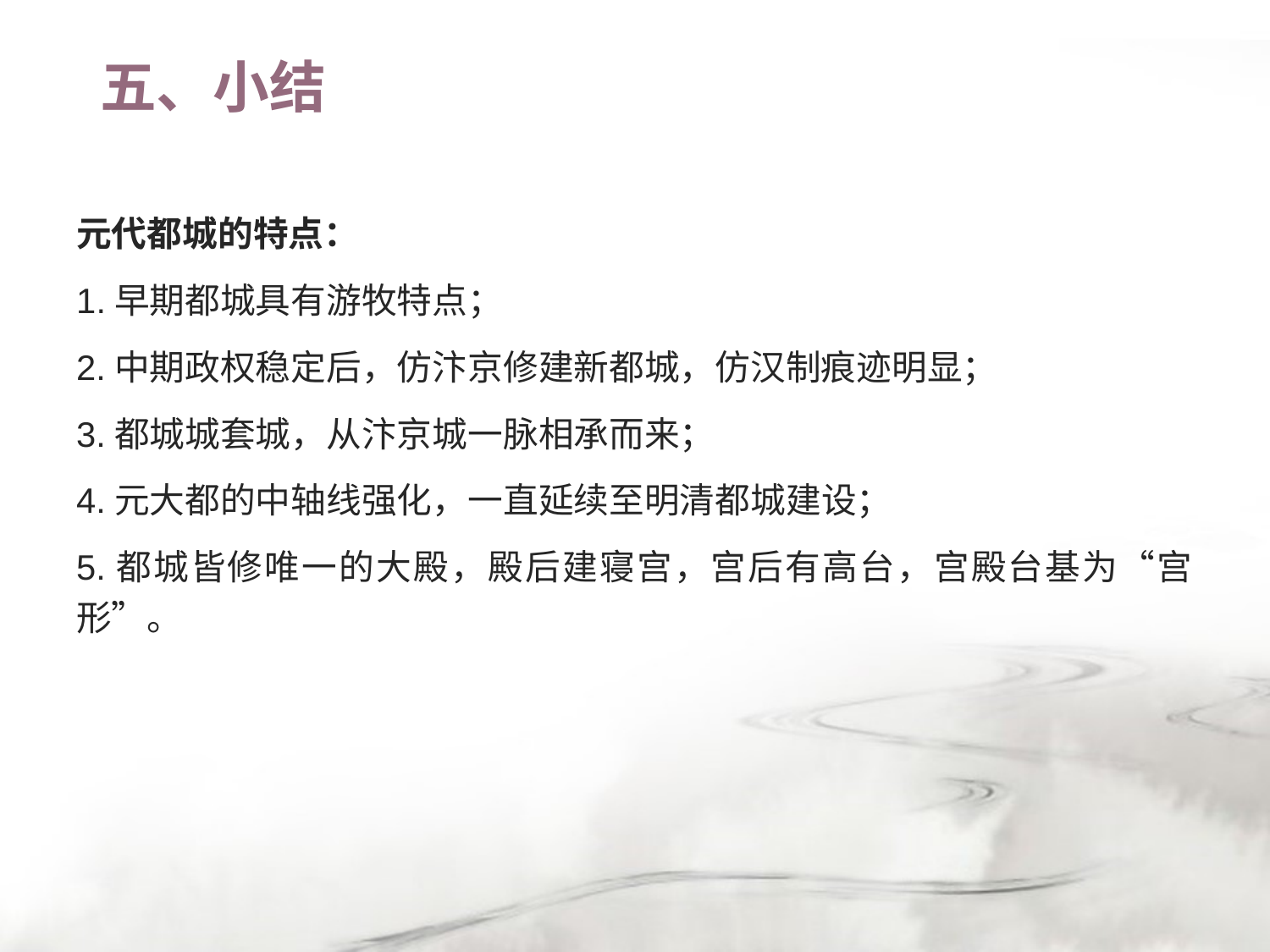

# 五、小结
元代都城的特点：
1.早期都城具有游牧特点；
2.中期政权稳定后，仿汴京修建新都城，仿汉制痕迹明显；
3.都城城套城，从汴京城一脉相承而来；
4.元大都的中轴线强化，一直延续至明清都城建设；
5.都城皆修唯一的大殿，殿后建寝宫，宫后有高台，宫殿台基为“宫形”。